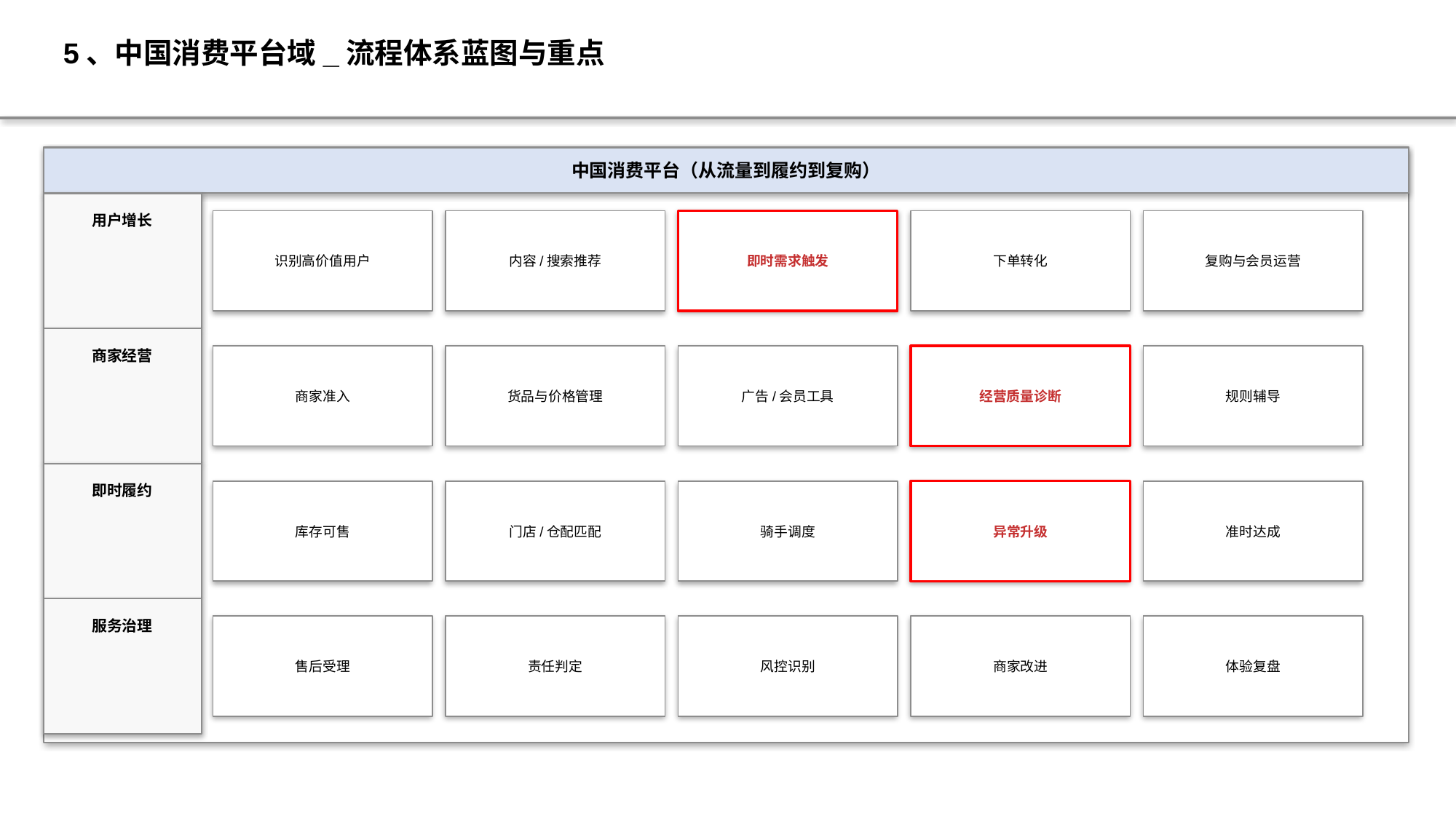

5、中国消费平台域_流程体系蓝图与重点

中国消费平台（从流量到履约到复购）

用户增长
识别高价值用户
内容/搜索推荐
即时需求触发
下单转化
复购与会员运营

商家经营
商家准入
货品与价格管理
广告/会员工具
经营质量诊断
规则辅导

即时履约
库存可售
门店/仓配匹配
骑手调度
异常升级
准时达成

服务治理
售后受理
责任判定
风控识别
商家改进
体验复盘